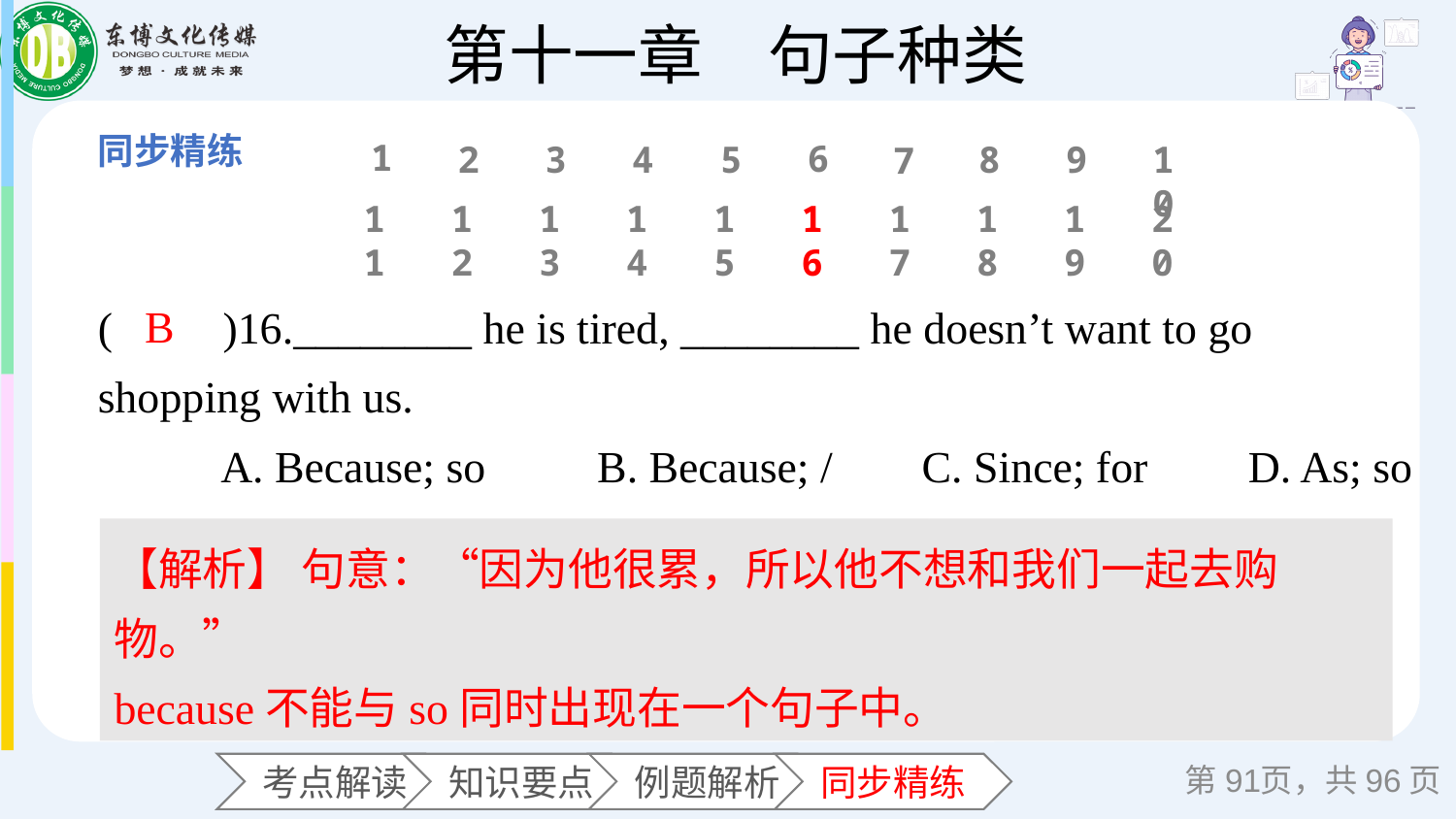

1
6
2
3
4
5
8
9
10
7
11
12
13
14
15
16
17
18
19
20
(　　)16.________ he is tired, ________ he doesn’t want to go shopping with us.
           A. Because; so          B. Because; /        C. Since; for         D. As; so
B
【解析】 句意：“因为他很累，所以他不想和我们一起去购物。”
because不能与so同时出现在一个句子中。
第91页，共96页